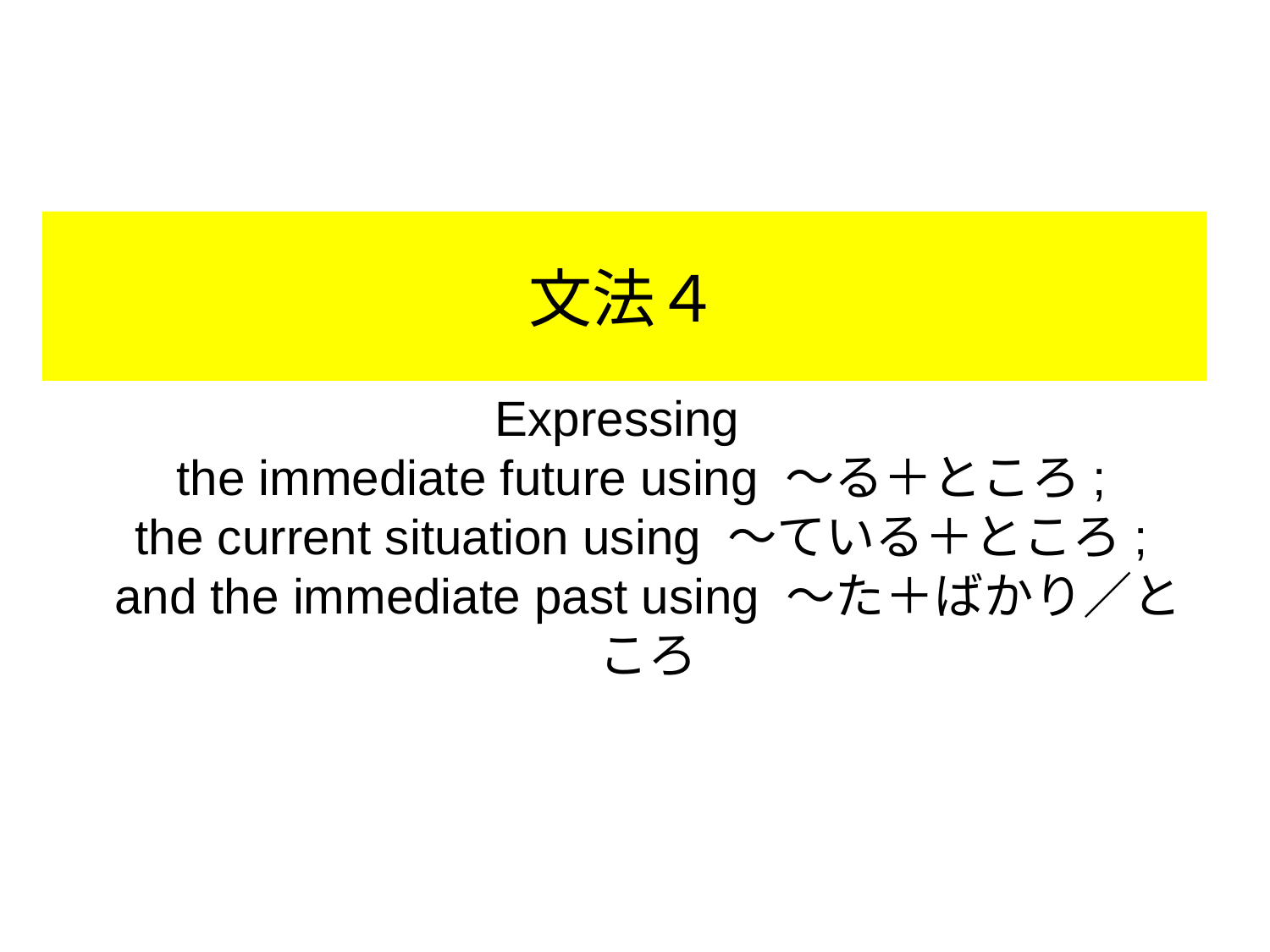

# 文法４
Expressing
the immediate future using 〜る＋ところ;
the current situation using 〜ている＋ところ;
and the immediate past using 〜た＋ばかり／ところ